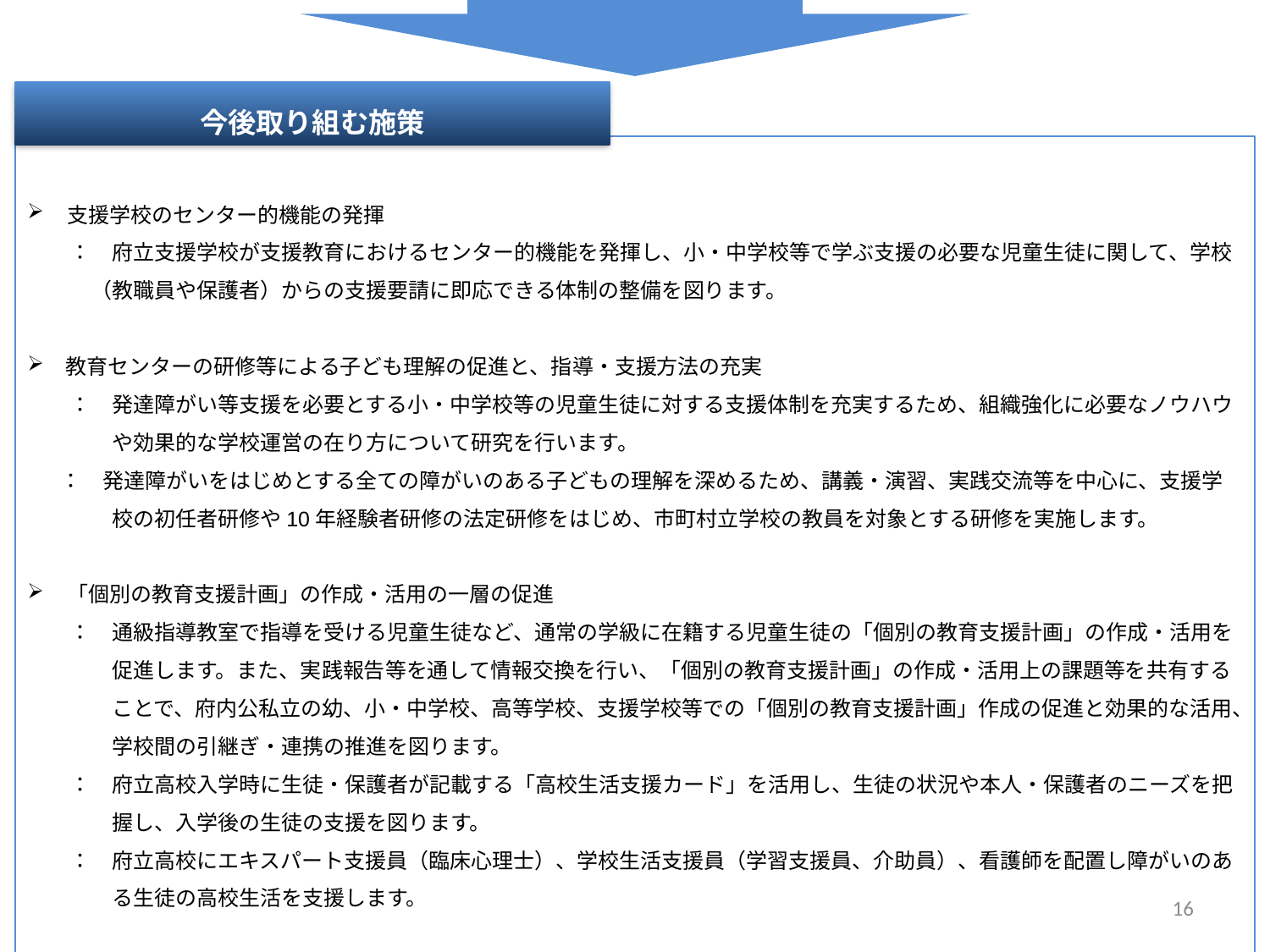

今後取り組む施策

支援学校のセンター的機能の発揮
　　：　府立支援学校が支援教育におけるセンター的機能を発揮し、小・中学校等で学ぶ支援の必要な児童生徒に関して、学校
　　　（教職員や保護者）からの支援要請に即応できる体制の整備を図ります。

教育センターの研修等による子ども理解の促進と、指導・支援方法の充実
　　：　発達障がい等支援を必要とする小・中学校等の児童生徒に対する支援体制を充実するため、組織強化に必要なノウハウ
　　　　や効果的な学校運営の在り方について研究を行います。
      ：　発達障がいをはじめとする全ての障がいのある子どもの理解を深めるため、講義・演習、実践交流等を中心に、支援学
　　　　校の初任者研修や10年経験者研修の法定研修をはじめ、市町村立学校の教員を対象とする研修を実施します。

「個別の教育支援計画」の作成・活用の一層の促進
　　：　通級指導教室で指導を受ける児童生徒など、通常の学級に在籍する児童生徒の「個別の教育支援計画」の作成・活用を
　　　　促進します。また、実践報告等を通して情報交換を行い、「個別の教育支援計画」の作成・活用上の課題等を共有する
　　　　ことで、府内公私立の幼、小・中学校、高等学校、支援学校等での「個別の教育支援計画」作成の促進と効果的な活用、
　　　　学校間の引継ぎ・連携の推進を図ります。
　　：　府立高校入学時に生徒・保護者が記載する「高校生活支援カード」を活用し、生徒の状況や本人・保護者のニーズを把
　　　　握し、入学後の生徒の支援を図ります。
　　：　府立高校にエキスパート支援員（臨床心理士）、学校生活支援員（学習支援員、介助員）、看護師を配置し障がいのあ
　　　　る生徒の高校生活を支援します。

16